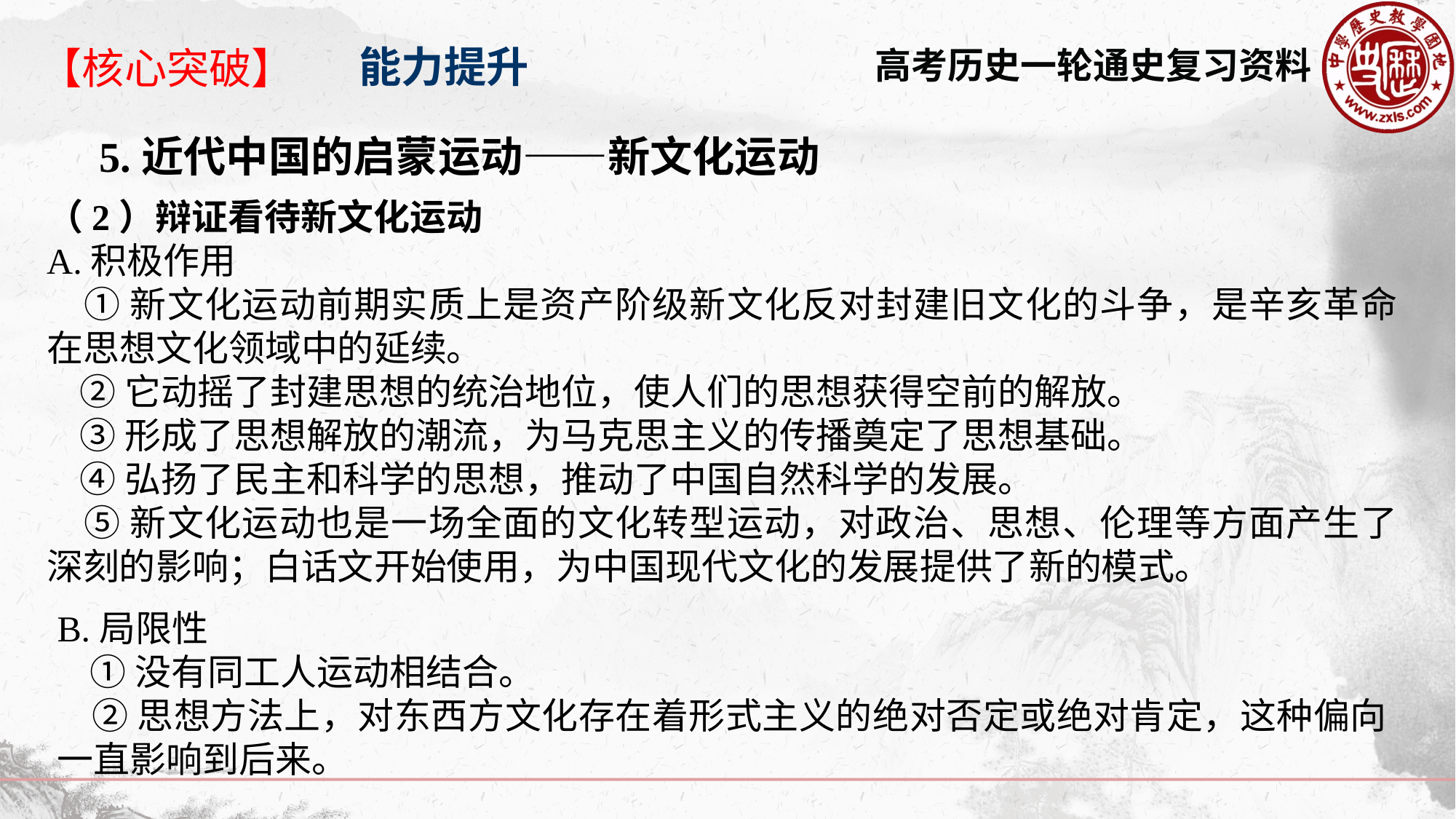

能力提升
【核心突破】
5.近代中国的启蒙运动——新文化运动
（2）辩证看待新文化运动
A.积极作用
    ①新文化运动前期实质上是资产阶级新文化反对封建旧文化的斗争，是辛亥革命在思想文化领域中的延续。
    ②它动摇了封建思想的统治地位，使人们的思想获得空前的解放。
    ③形成了思想解放的潮流，为马克思主义的传播奠定了思想基础。
    ④弘扬了民主和科学的思想，推动了中国自然科学的发展。
    ⑤新文化运动也是一场全面的文化转型运动，对政治、思想、伦理等方面产生了深刻的影响；白话文开始使用，为中国现代文化的发展提供了新的模式。
B.局限性
    ①没有同工人运动相结合。
    ②思想方法上，对东西方文化存在着形式主义的绝对否定或绝对肯定，这种偏向一直影响到后来。